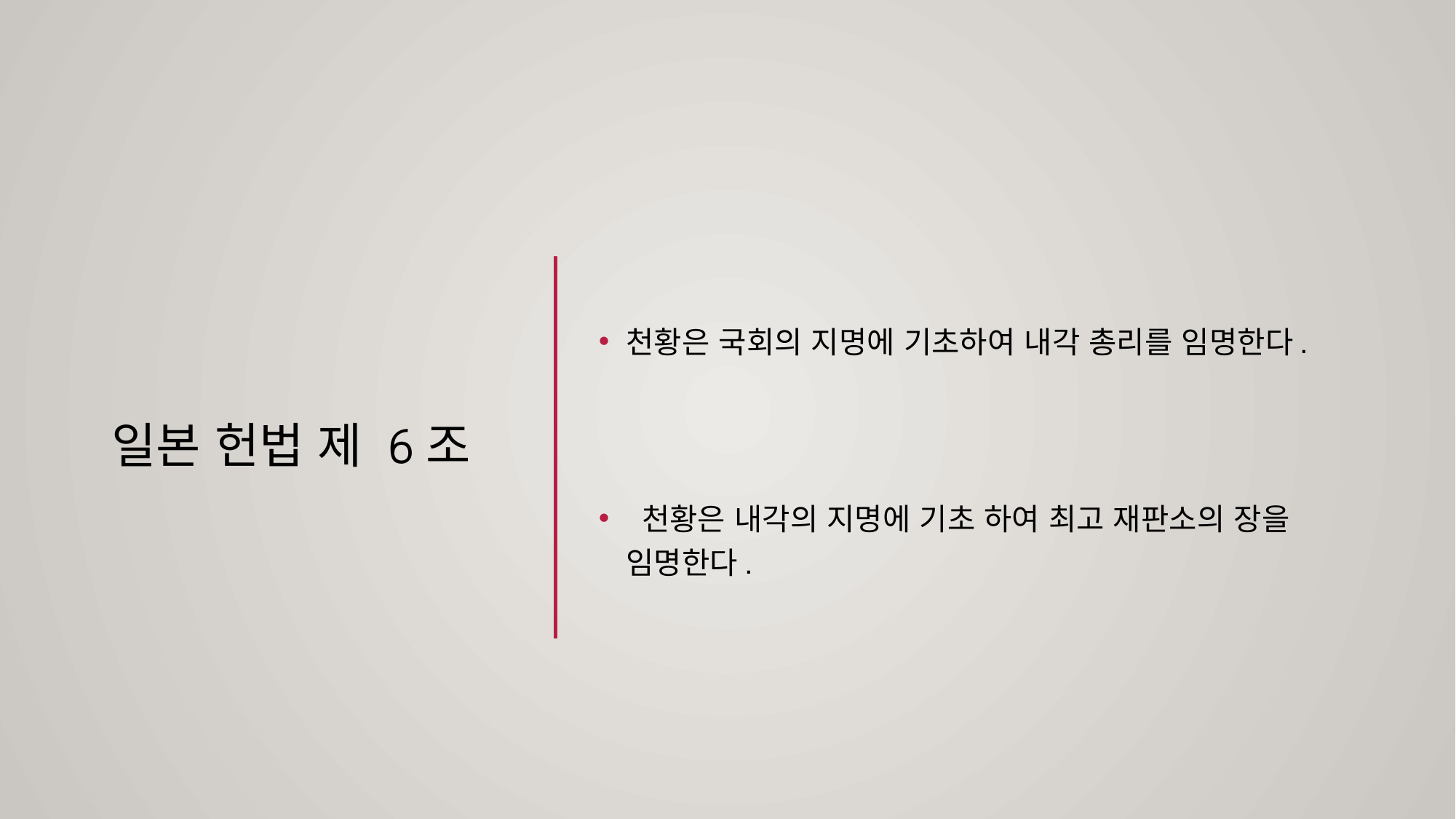

# 일본 헌법 제 6조
천황은 국회의 지명에 기초하여 내각 총리를 임명한다.

 천황은 내각의 지명에 기초 하여 최고 재판소의 장을 임명한다.